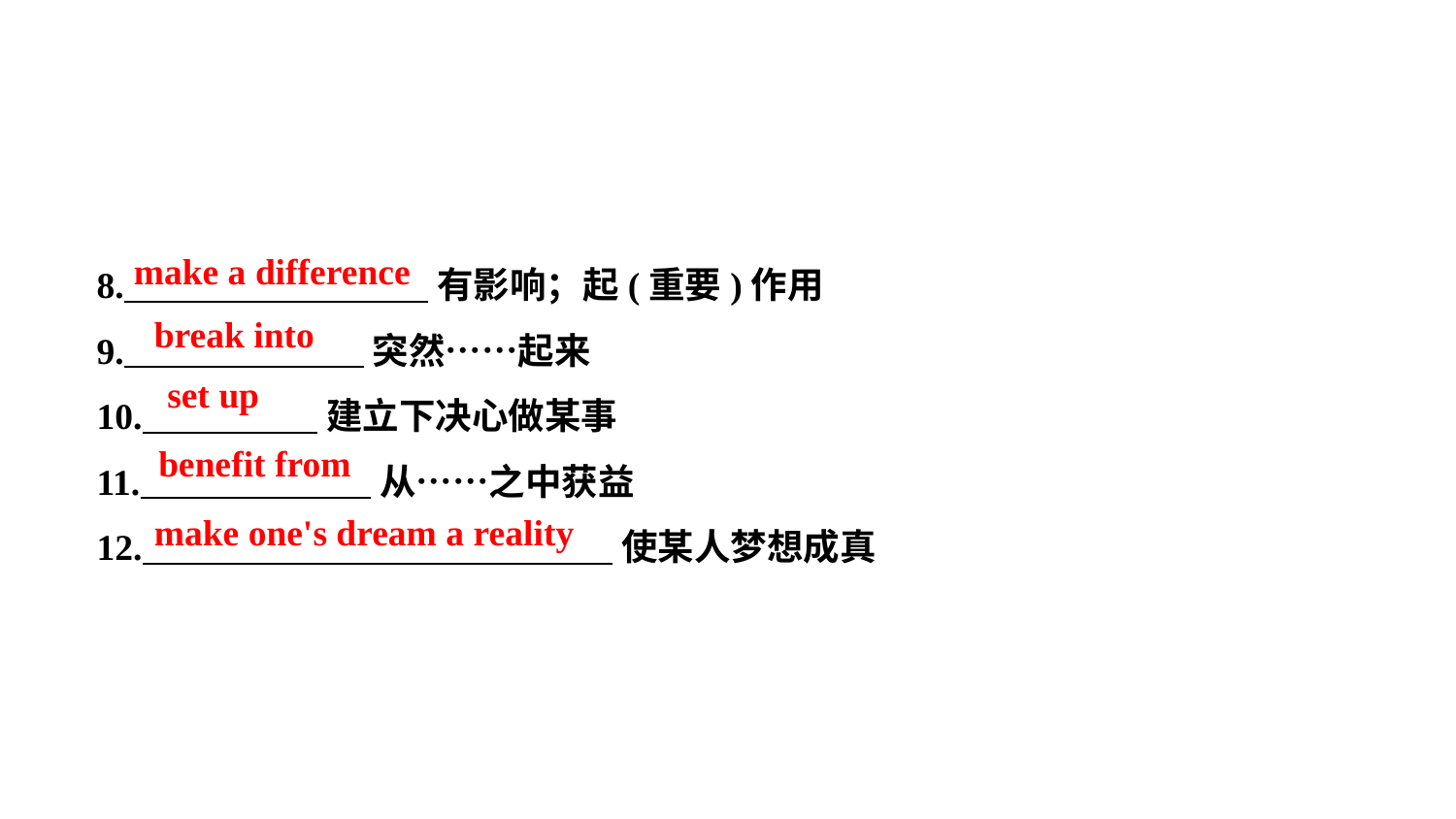

8.                                 有影响；起(重要)作用
9.                          突然……起来
10.                   建立下决心做某事
11.                         从……之中获益
12.                                                   使某人梦想成真
make a difference
break into
set up
benefit from
make one's dream a reality